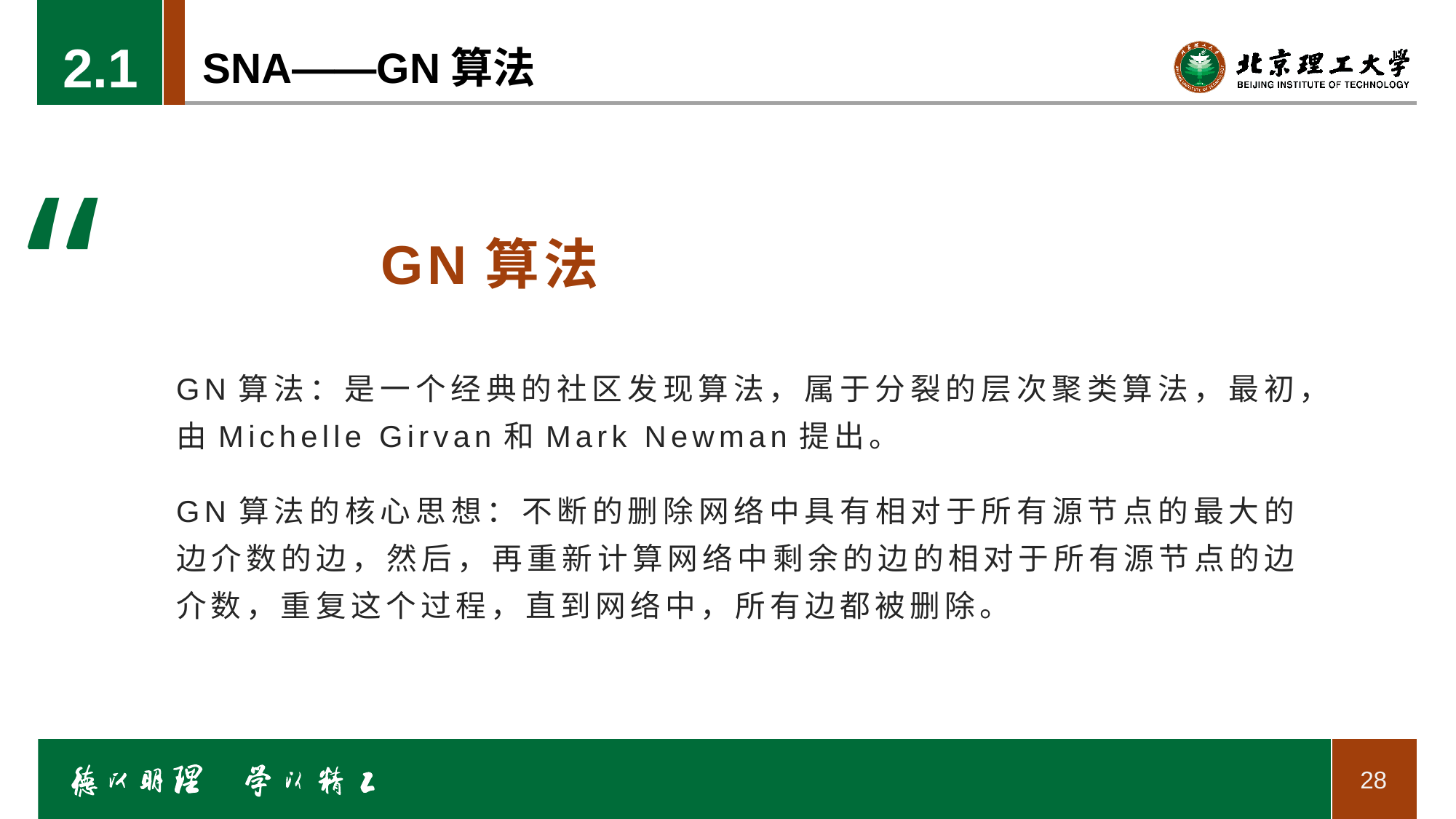

2.1
# SNA——GN算法
“
GN算法
GN算法：是一个经典的社区发现算法，属于分裂的层次聚类算法，最初，由Michelle Girvan和Mark Newman提出。
GN算法的核心思想：不断的删除网络中具有相对于所有源节点的最大的边介数的边，然后，再重新计算网络中剩余的边的相对于所有源节点的边介数，重复这个过程，直到网络中，所有边都被删除。